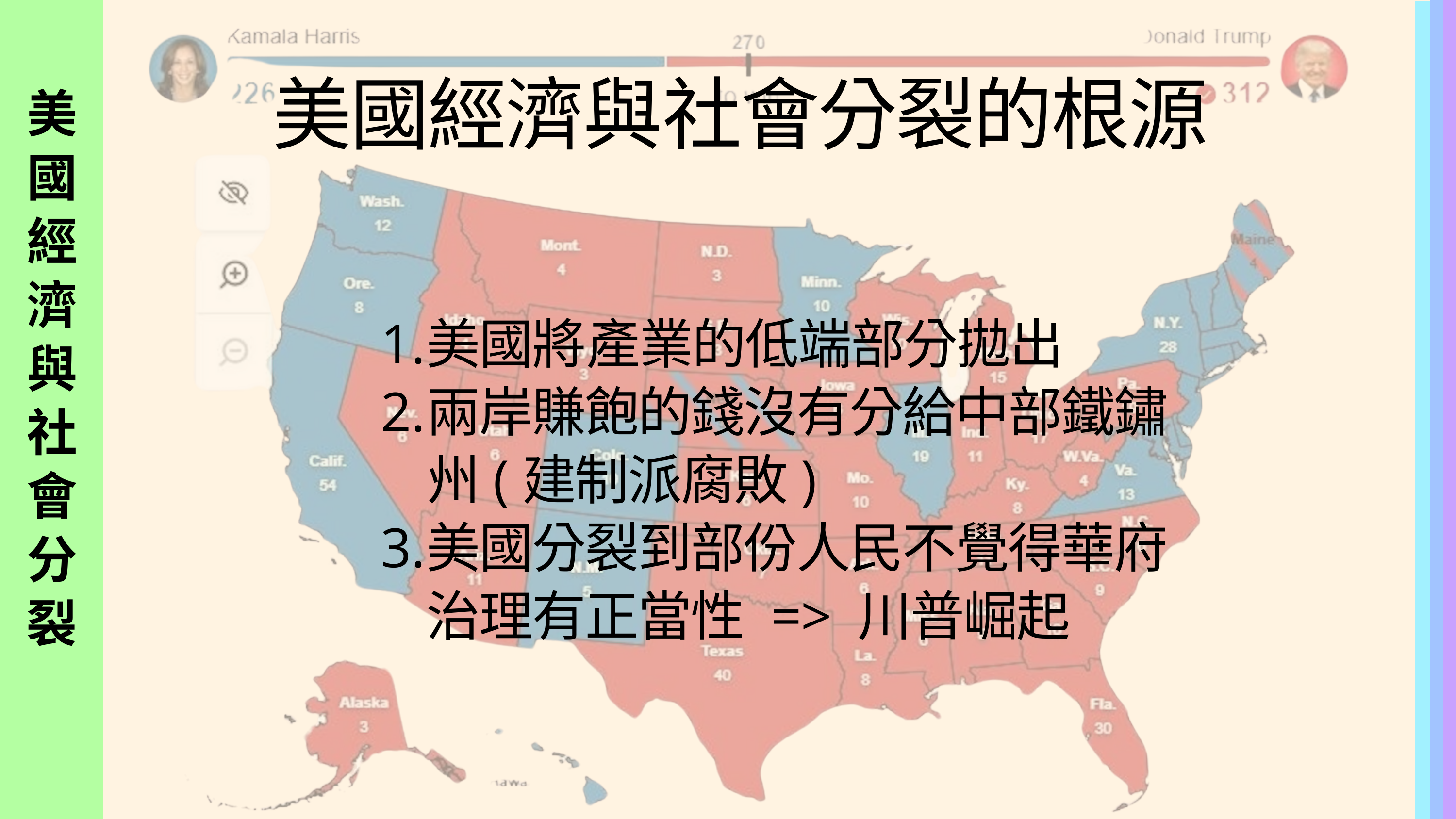

美國經濟與社會分裂的根源
美國經濟與社會分裂

美國將產業的低端部分拋出
兩岸賺飽的錢沒有分給中部鐵鏽州(建制派腐敗)
美國分裂到部份人民不覺得華府治理有正當性 => 川普崛起